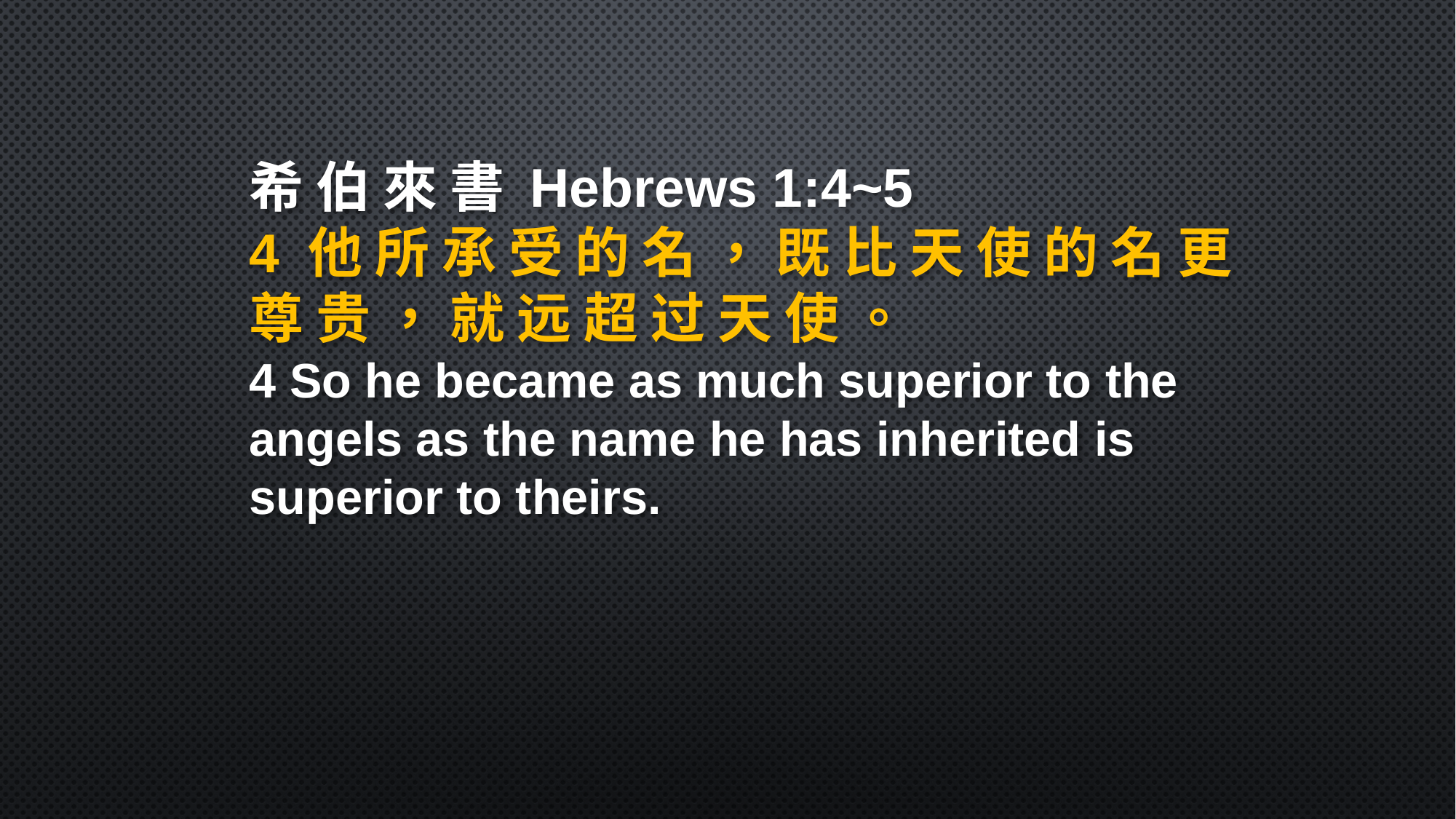

希 伯 來 書 Hebrews 1:4~5
4 他 所 承 受 的 名 ， 既 比 天 使 的 名 更 尊 贵 ， 就 远 超 过 天 使 。
4 So he became as much superior to the angels as the name he has inherited is superior to theirs.